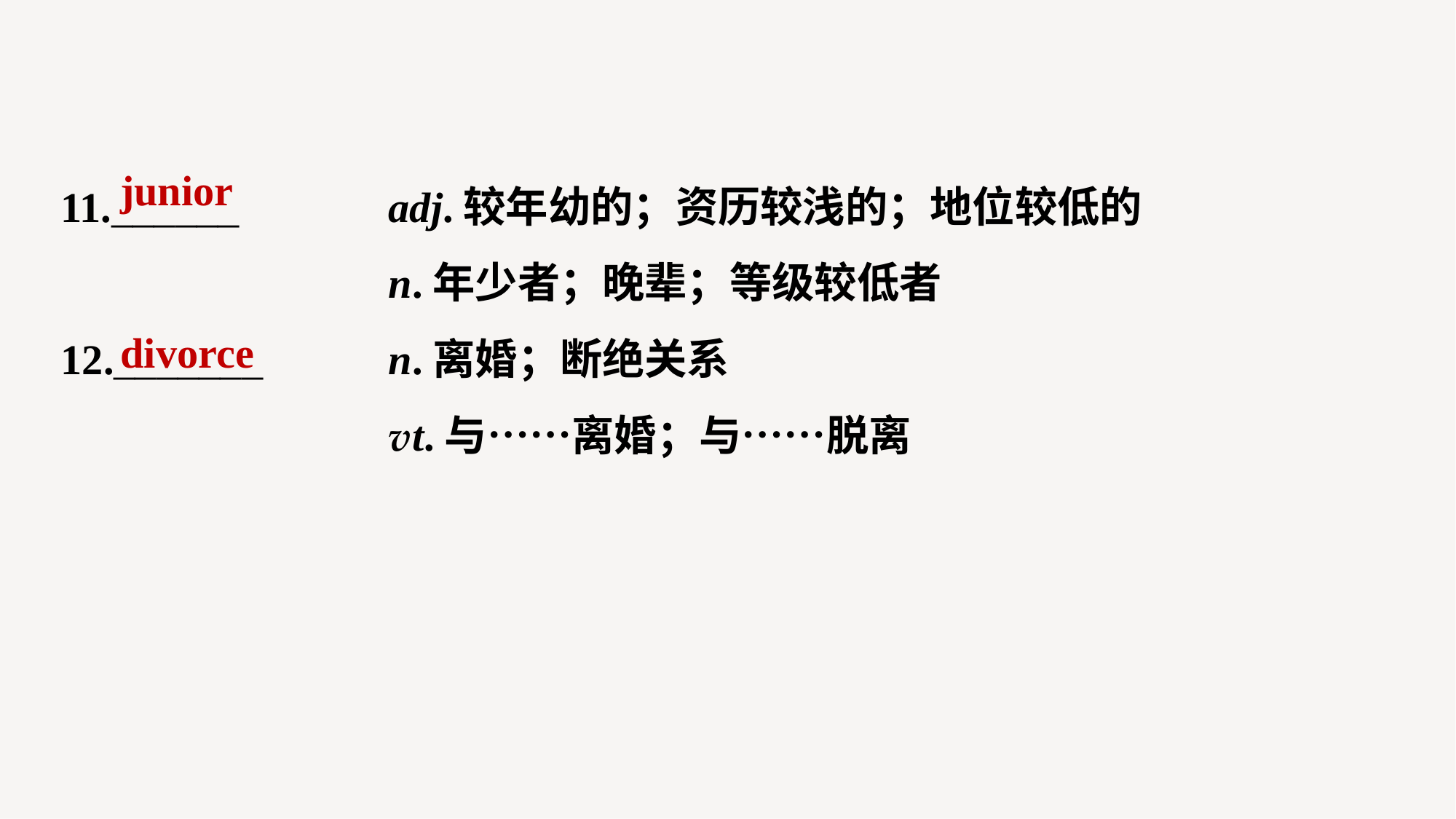

11.______ 		adj.较年幼的；资历较浅的；地位较低的
			n.年少者；晚辈；等级较低者
12._______ 		n.离婚；断绝关系
			vt.与……离婚；与……脱离
junior
divorce